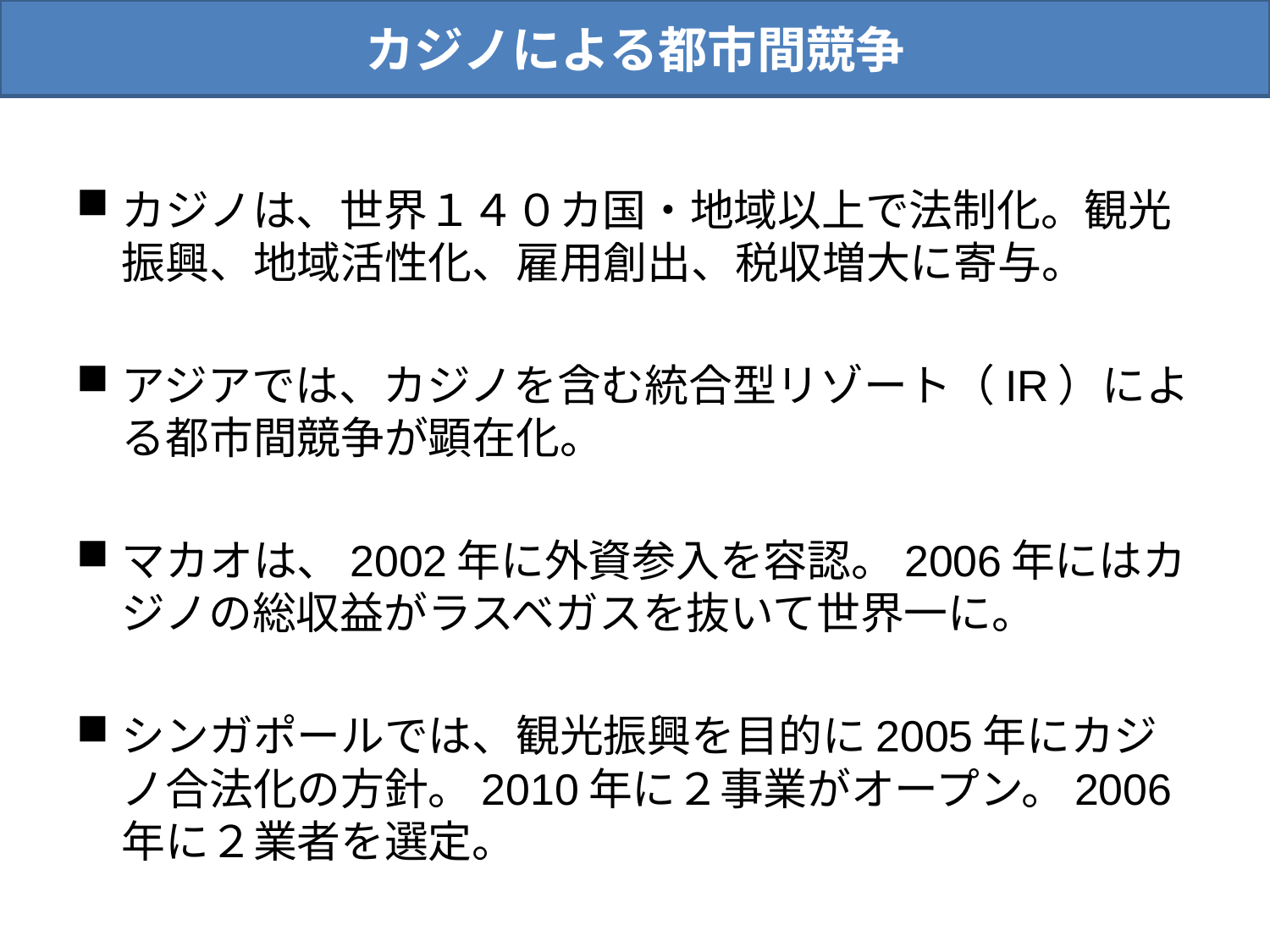

カジノによる都市間競争
カジノは、世界１４０カ国・地域以上で法制化。観光振興、地域活性化、雇用創出、税収増大に寄与。

アジアでは、カジノを含む統合型リゾート（IR）による都市間競争が顕在化。

マカオは、2002年に外資参入を容認。2006年にはカジノの総収益がラスベガスを抜いて世界一に。

シンガポールでは、観光振興を目的に2005年にカジノ合法化の方針。2010年に２事業がオープン。2006年に２業者を選定。